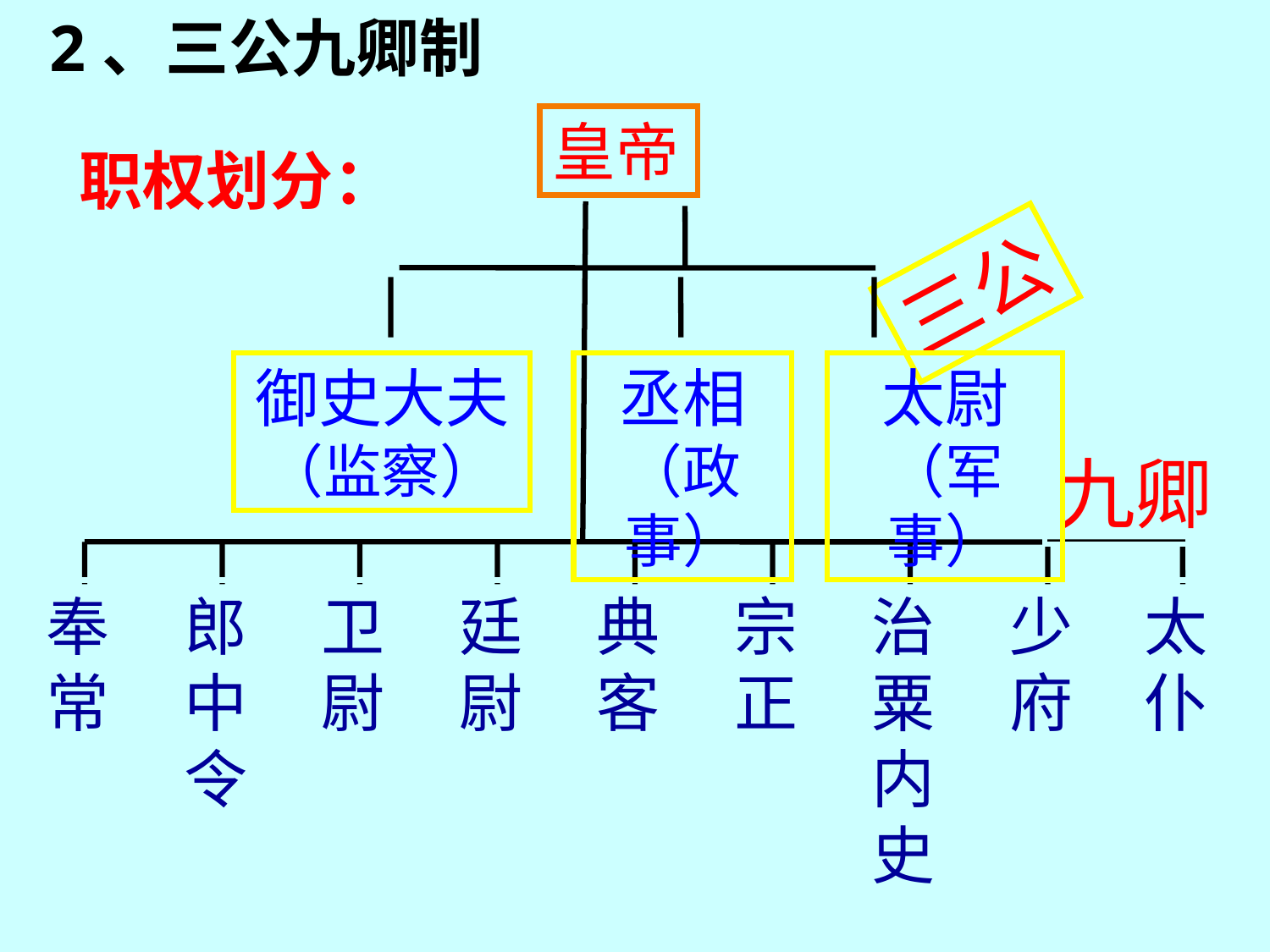

2、三公九卿制
皇帝
职权划分：

三公

御史大夫（监察）
丞相（政事）
太尉（军事）
九卿

奉
常
郎
中
令
卫
尉
廷
尉
典
客
宗
正
治
粟
内
史
少
府
太
仆